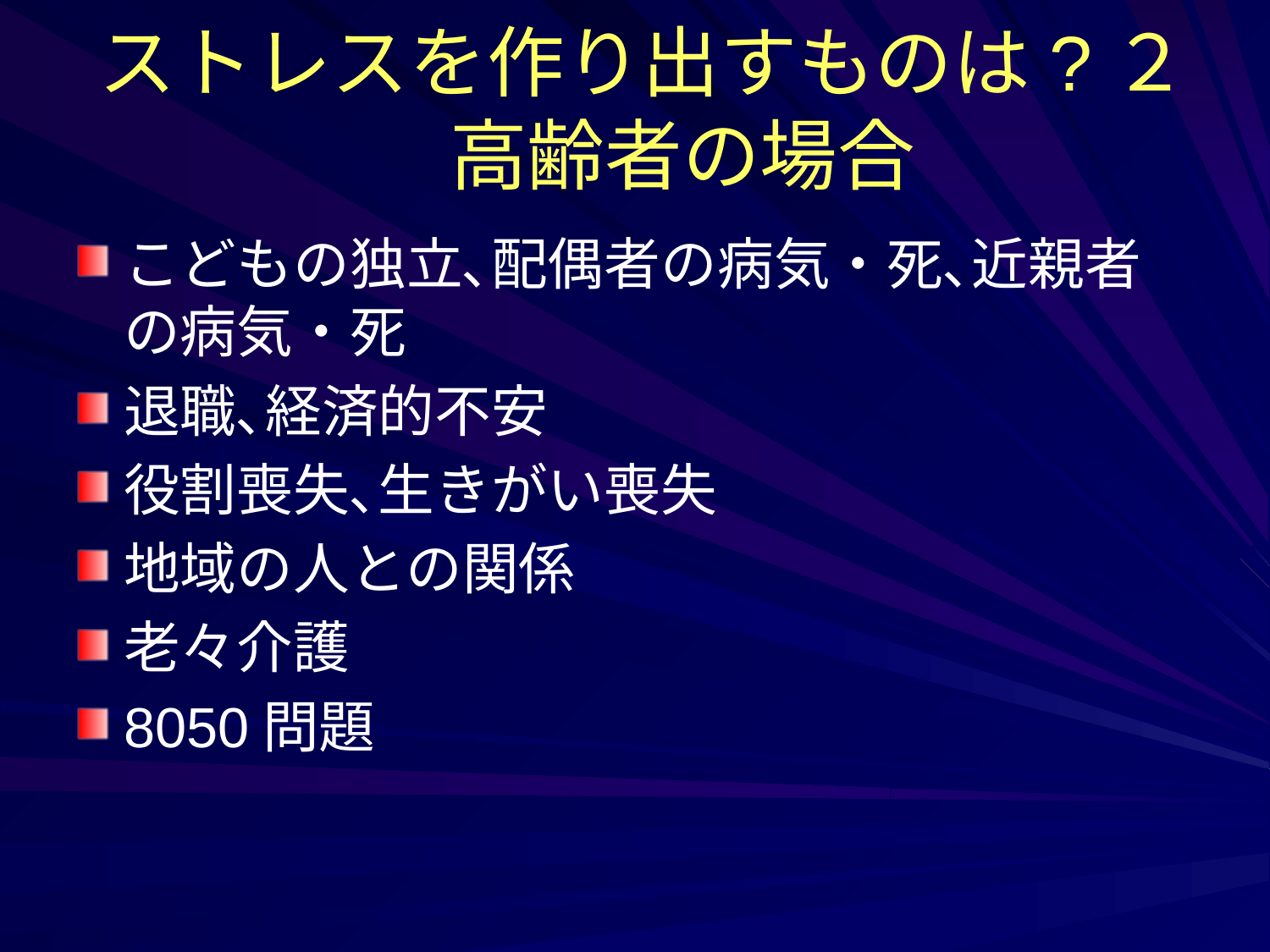

# ストレスを作り出すものは?２ 　高齢者の場合
こどもの独立､配偶者の病気・死､近親者の病気・死
退職､経済的不安
役割喪失､生きがい喪失
地域の人との関係
老々介護
8050問題